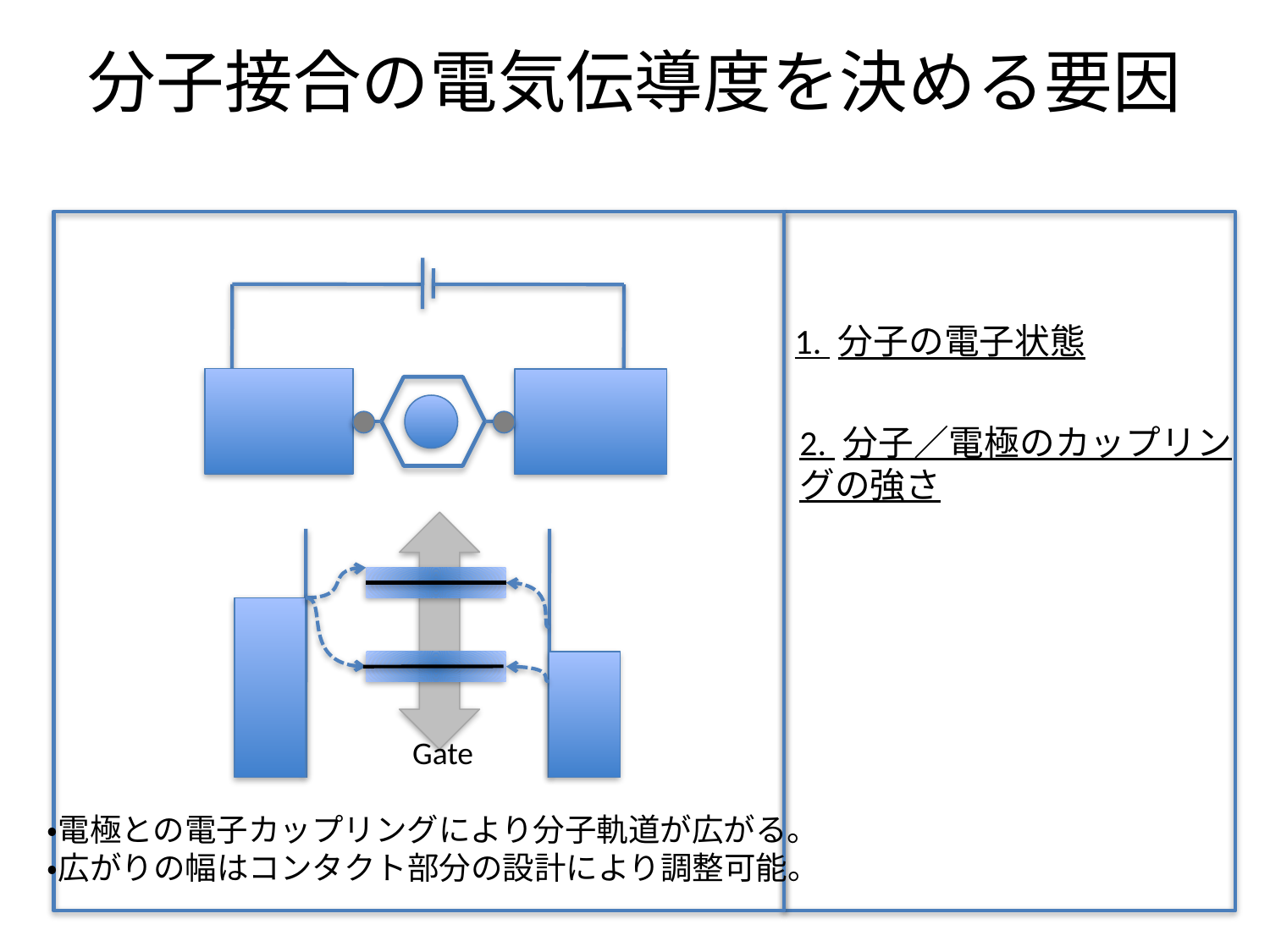

# 分子接合の電気伝導度を決める要因

1. 分子の電子状態

2. 分子／電極のカップリングの強さ

Gate
・電極との電子カップリングにより分子軌道が広がる。
・広がりの幅はコンタクト部分の設計により調整可能。